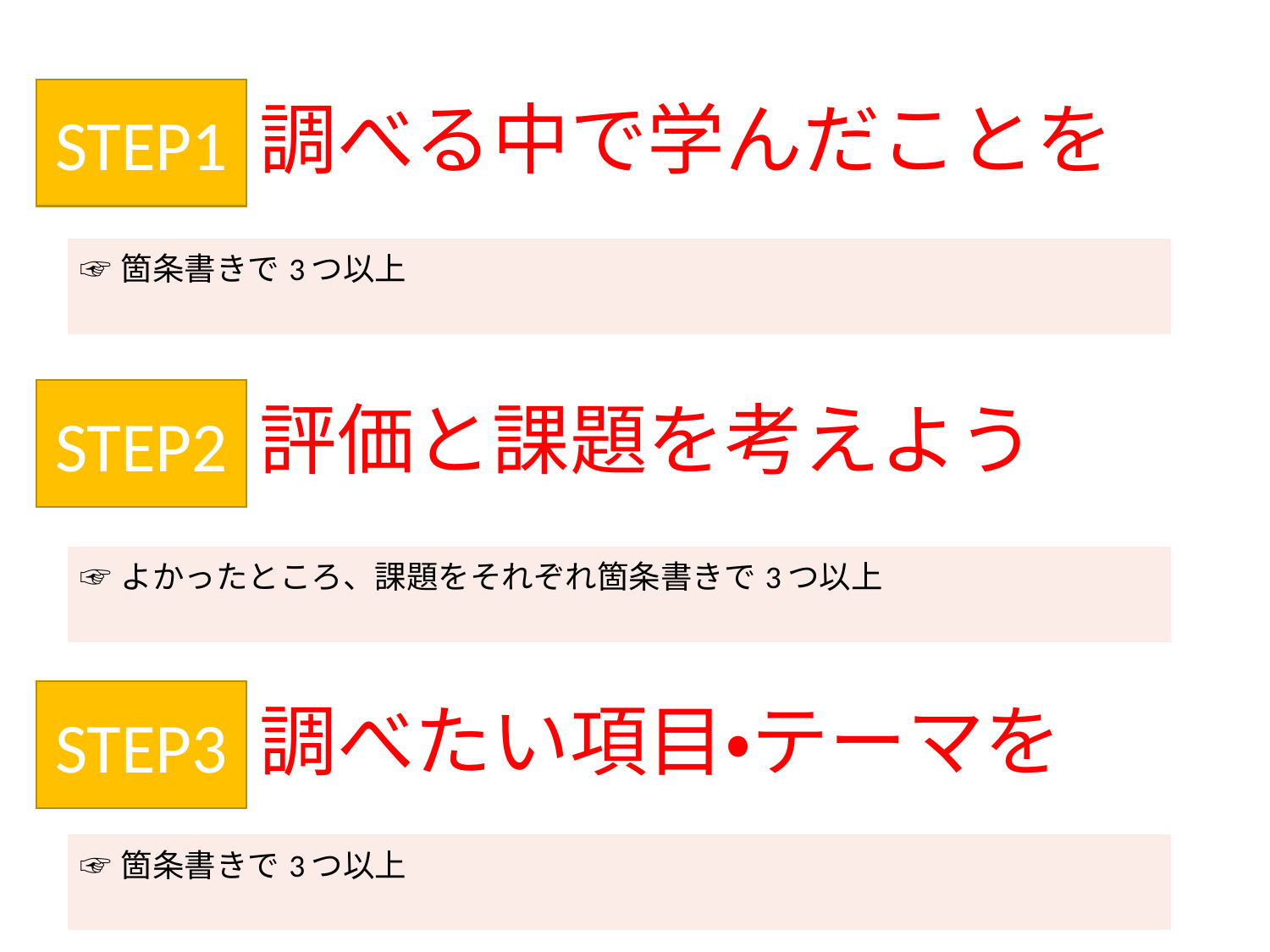

# 調べる中で学んだことを
STEP1
| ☞箇条書きで3つ以上 |
| --- |
評価と課題を考えよう
STEP2
| ☞よかったところ、課題をそれぞれ箇条書きで3つ以上 |
| --- |
調べたい項目・テーマを
STEP3
| ☞箇条書きで3つ以上 |
| --- |